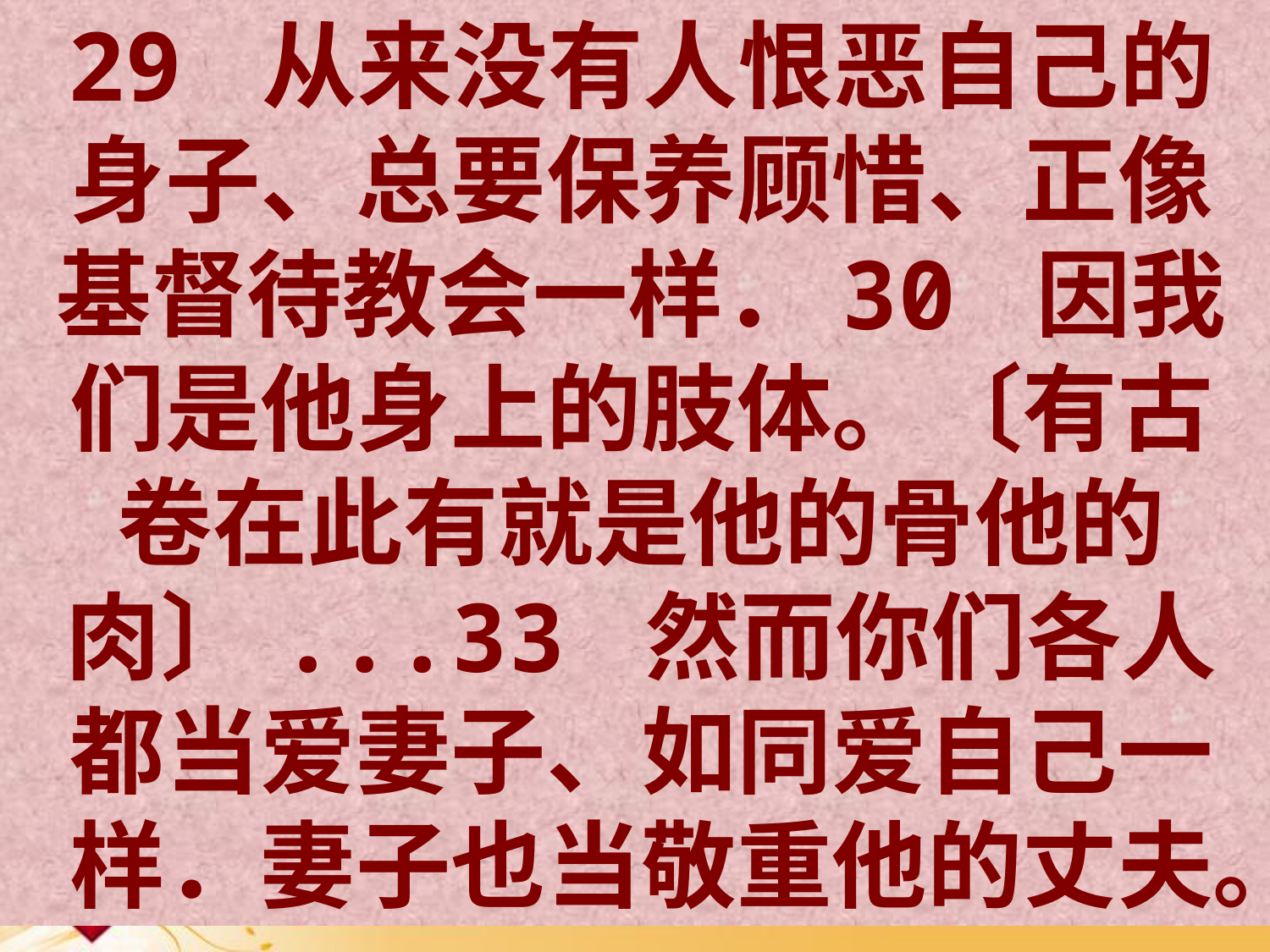

29 从来没有人恨恶自己的身子、总要保养顾惜、正像基督待教会一样．30 因我们是他身上的肢体。〔有古卷在此有就是他的骨他的肉〕...33 然而你们各人都当爱妻子、如同爱自己一样．妻子也当敬重他的丈夫。